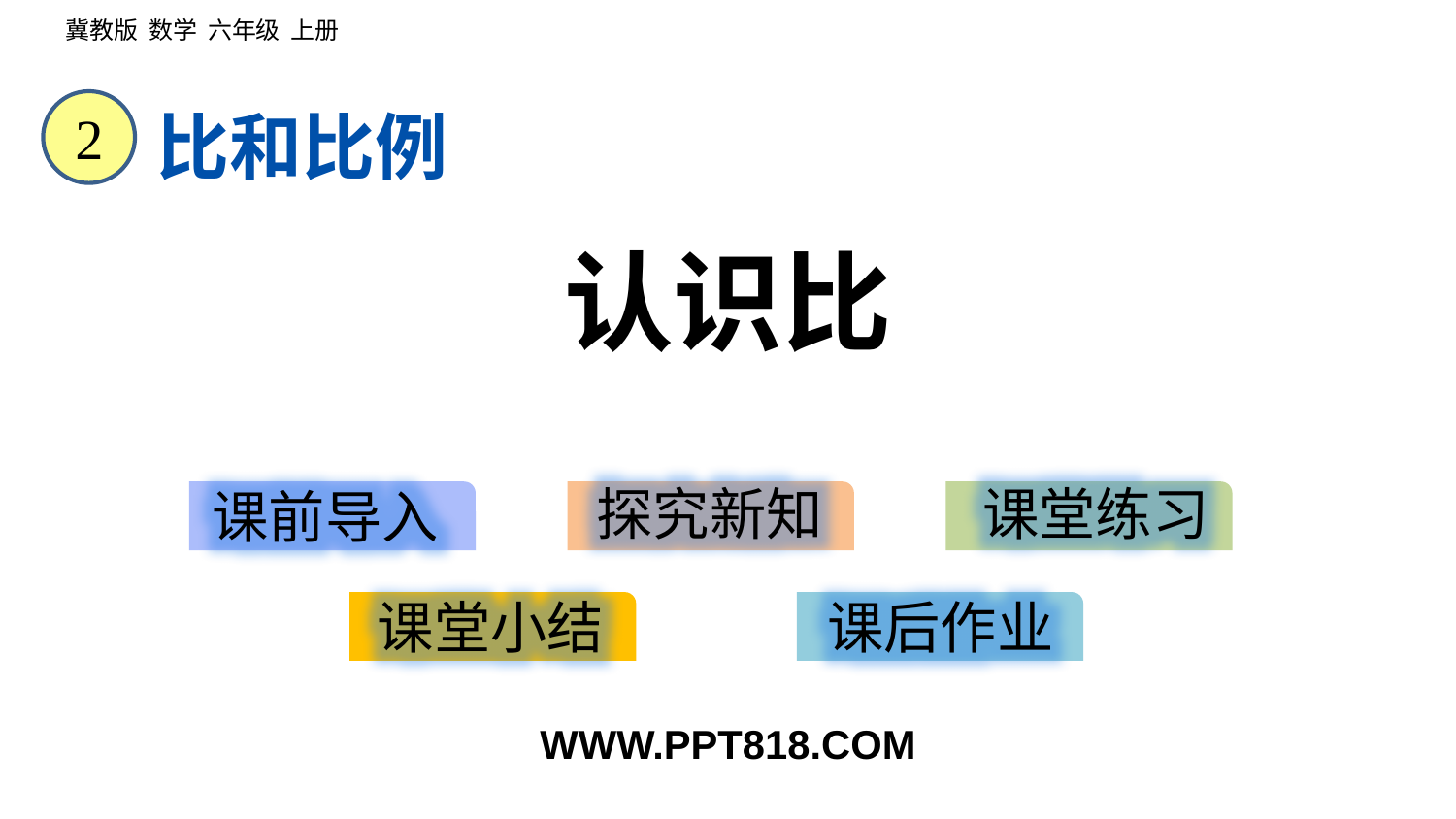

冀教版  数学  六年级  上册

2
比和比例
认识比
探究新知
课堂练习
课前导入

课堂小结
课后作业

WWW.PPT818.COM